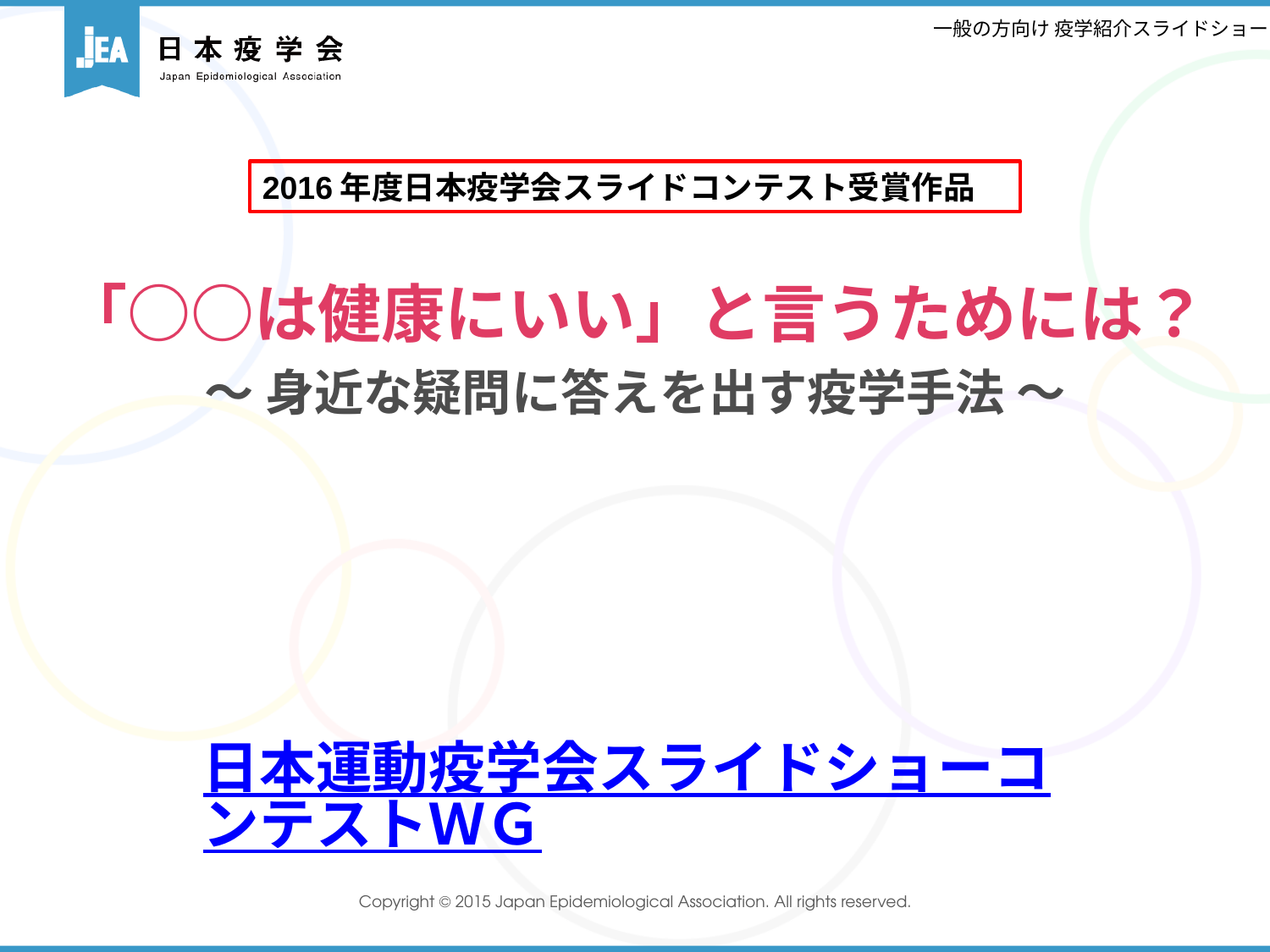

一般の方向け 疫学紹介スライドショー
2016年度日本疫学会スライドコンテスト受賞作品
# 「○○は健康にいい」と言うためには？ ～ 身近な疑問に答えを出す疫学手法 ～
日本運動疫学会スライドショーコンテストＷＧ